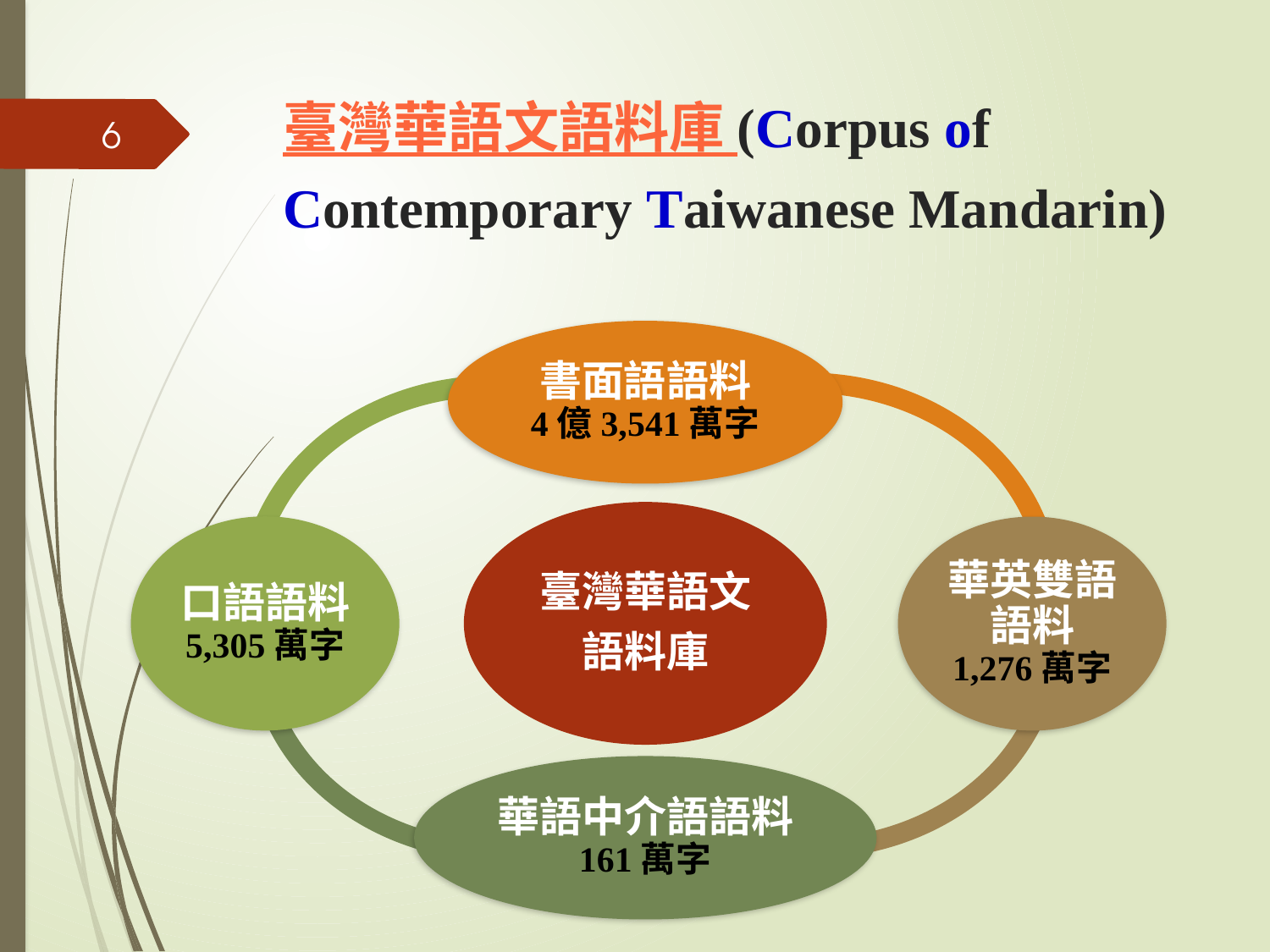

# 臺灣華語文語料庫 (Corpus of Contemporary Taiwanese Mandarin)
6
臺灣華語文
語料庫
書面語語料
4億3,541萬字
華英雙語
語料
1,276萬字
華語中介語語料
161萬字
口語語料
5,305萬字